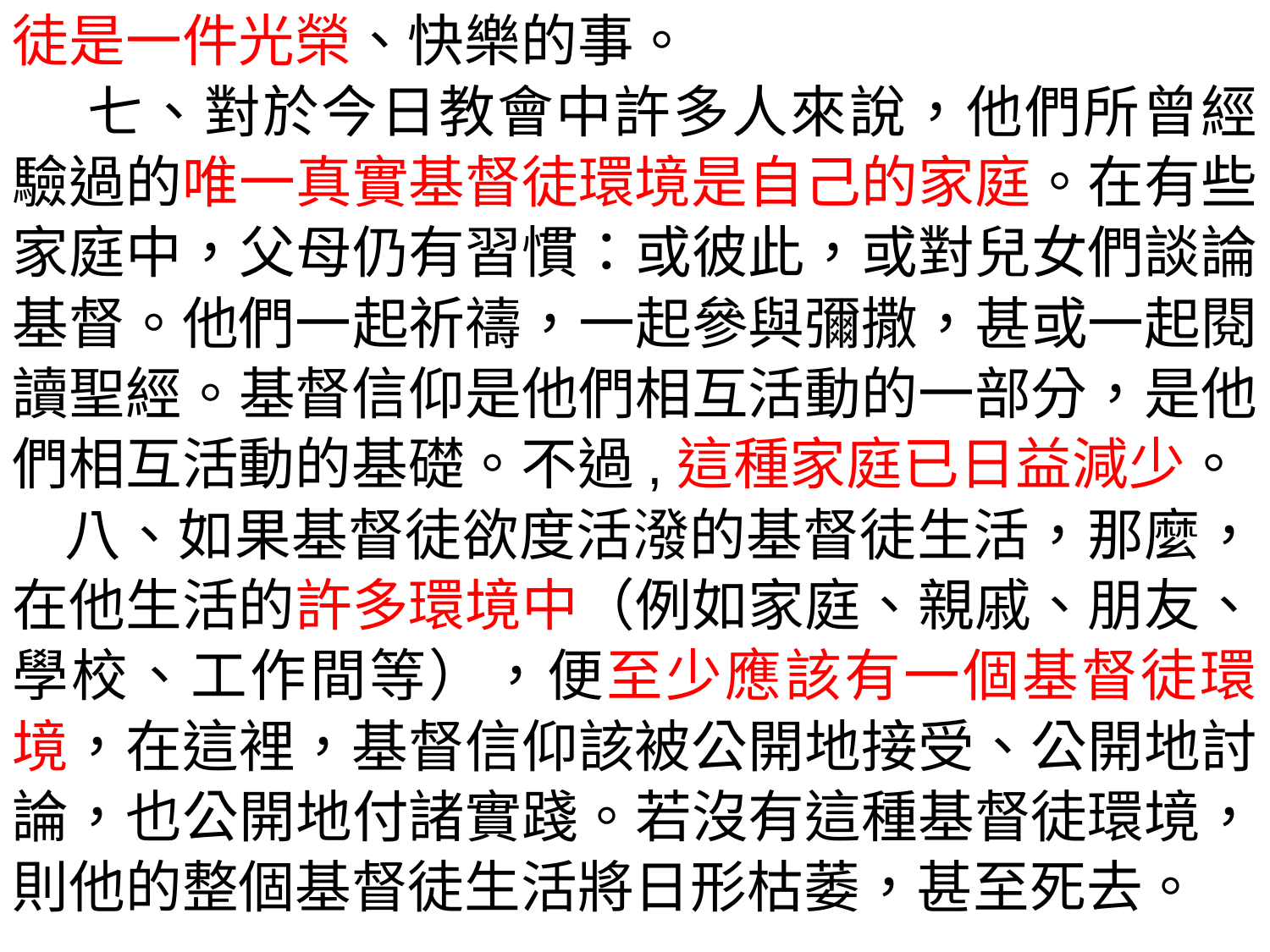

徒是一件光榮、快樂的事。
    七、對於今日教會中許多人來說，他們所曾經驗過的唯一真實基督徒環境是自己的家庭。在有些家庭中，父母仍有習慣：或彼此，或對兒女們談論基督。他們一起祈禱，一起參與彌撒，甚或一起閱讀聖經。基督信仰是他們相互活動的一部分，是他們相互活動的基礎。不過,這種家庭已日益減少。
   八、如果基督徒欲度活潑的基督徒生活，那麼，在他生活的許多環境中（例如家庭、親戚、朋友、學校、工作間等），便至少應該有一個基督徒環境，在這裡，基督信仰該被公開地接受、公開地討論，也公開地付諸實踐。若沒有這種基督徒環境，則他的整個基督徒生活將日形枯萎，甚至死去。